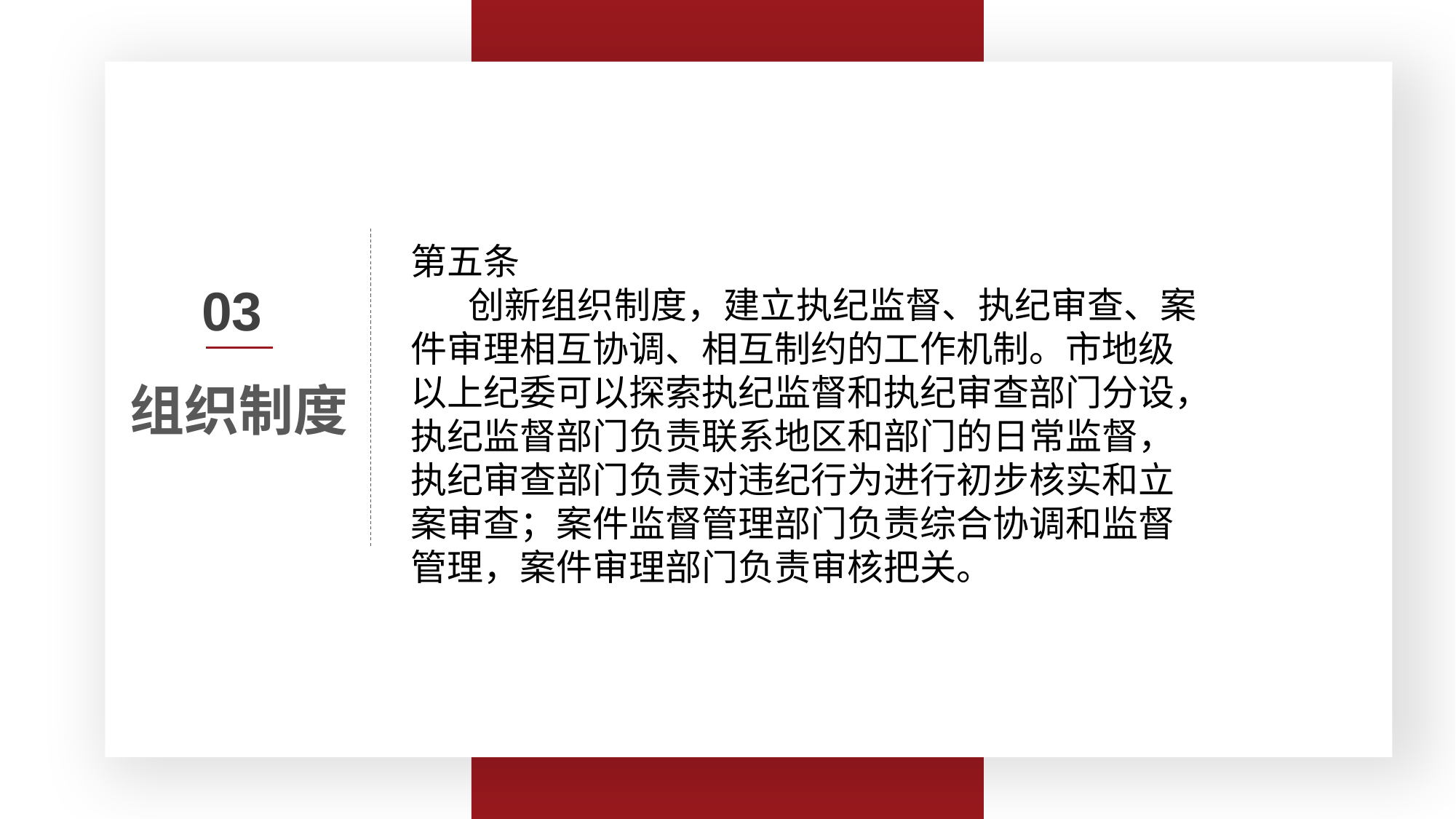

第三条 监督执纪工作应当遵循以下原则：
　　（一）坚持以习近平同志为核心的党中央集中统一领导，牢固树立政治意识、大局意识、核心意识、看齐意识，体现监督执纪的政治性，严守政治纪律和政治规矩；
　　（二）坚持纪律检查工作双重领导体制，监督执纪工作以上级纪委领导为主，线索处置、立案审查在向同级党委报告的同时必须向上级纪委报告；
　　（三）坚持以事实为依据，以党规党纪为准绳，把握政策、宽严相济，惩前毖后、治病救人；
　　（四）坚持信任不能代替监督，严格工作程序、有效管控风险点，强化对监督执纪各环节的监督制约。
组织制度

第五条
      创新组织制度，建立执纪监督、执纪审查、案件审理相互协调、相互制约的工作机制。市地级以上纪委可以探索执纪监督和执纪审查部门分设，执纪监督部门负责联系地区和部门的日常监督，执纪审查部门负责对违纪行为进行初步核实和立案审查；案件监督管理部门负责综合协调和监督管理，案件审理部门负责审核把关。
03